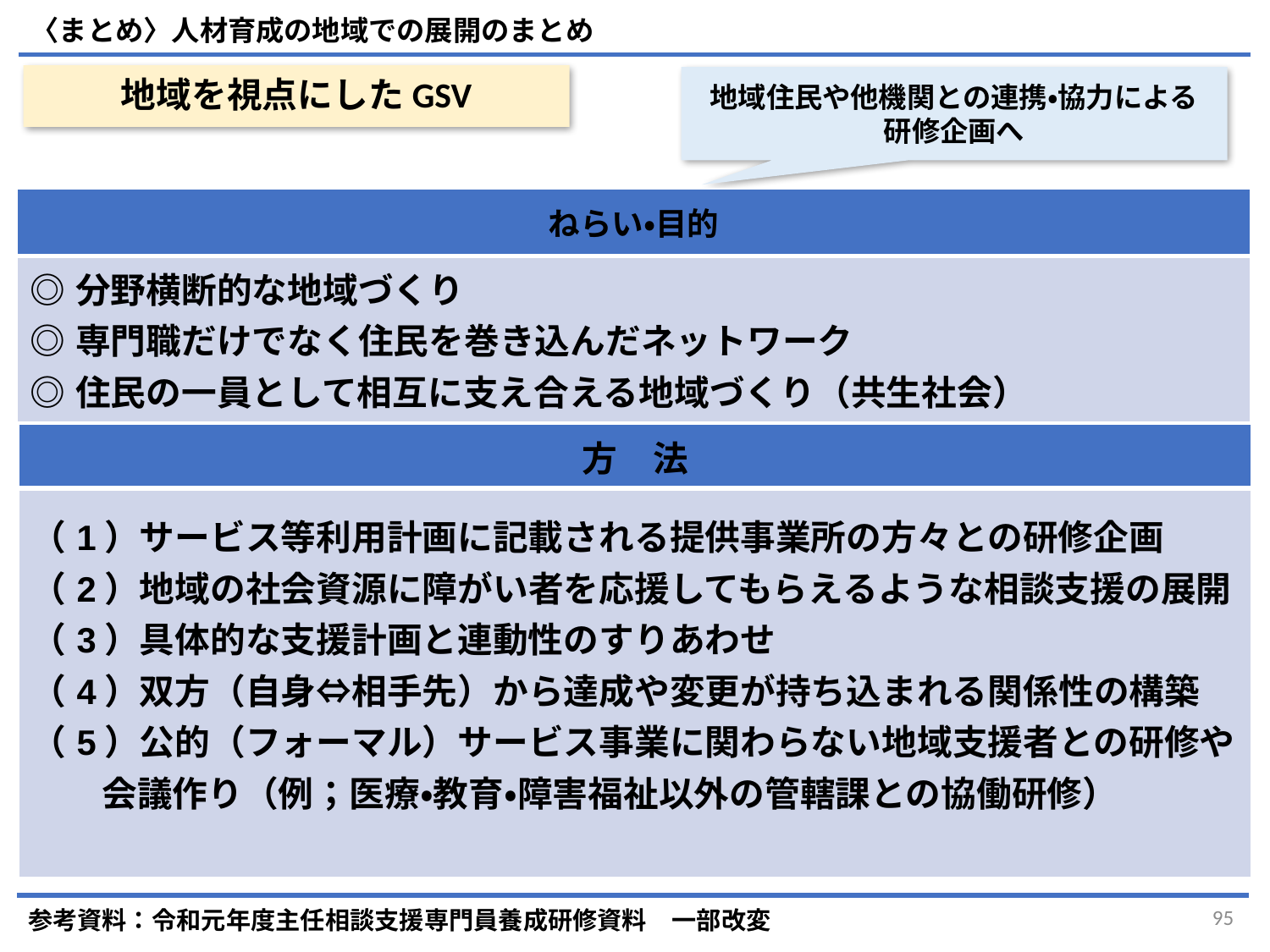

〈まとめ〉人材育成の地域での展開のまとめ
# 地域を視点にしたGSV
地域住民や他機関との連携・協力による
研修企画へ
| ねらい・目的 |
| --- |
| ◎分野横断的な地域づくり ◎専門職だけでなく住民を巻き込んだネットワーク ◎住民の一員として相互に支え合える地域づくり（共生社会） |
| 方　法 |
| --- |
| （1）サービス等利用計画に記載される提供事業所の方々との研修企画 （2）地域の社会資源に障がい者を応援してもらえるような相談支援の展開 （3）具体的な支援計画と連動性のすりあわせ （4）双方（自身⇔相手先）から達成や変更が持ち込まれる関係性の構築 （5）公的（フォーマル）サービス事業に関わらない地域支援者との研修や 　　会議作り（例；医療・教育・障害福祉以外の管轄課との協働研修） |
参考資料：令和元年度主任相談支援専門員養成研修資料　一部改変
95